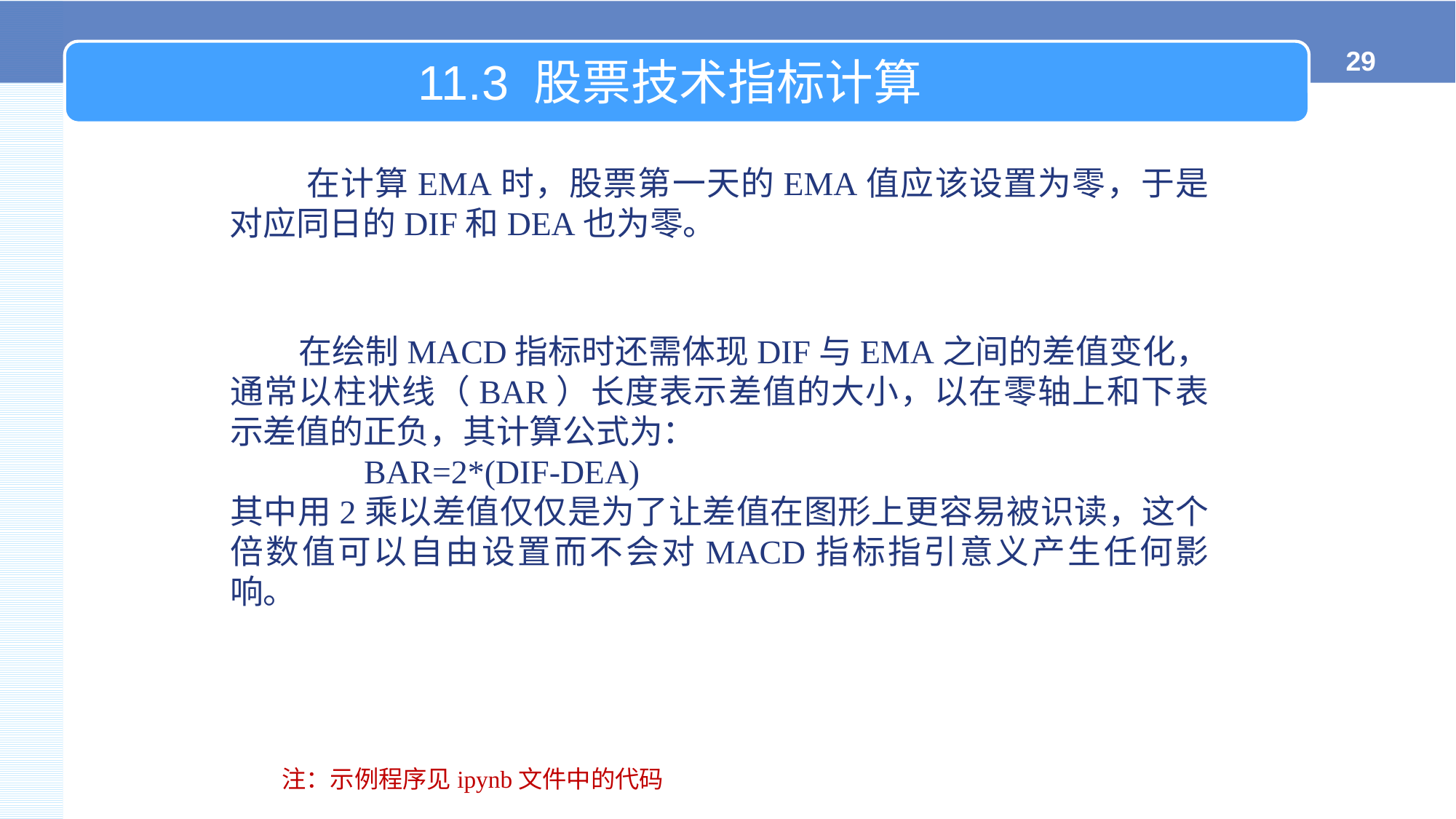

11.3 股票技术指标计算
        在计算EMA时，股票第一天的EMA值应该设置为零，于是对应同日的DIF和DEA也为零。
        在绘制MACD指标时还需体现DIF与EMA之间的差值变化，通常以柱状线（BAR）长度表示差值的大小，以在零轴上和下表示差值的正负，其计算公式为：
                BAR=2*(DIF-DEA)
其中用2乘以差值仅仅是为了让差值在图形上更容易被识读，这个倍数值可以自由设置而不会对MACD指标指引意义产生任何影响。
注：示例程序见ipynb文件中的代码